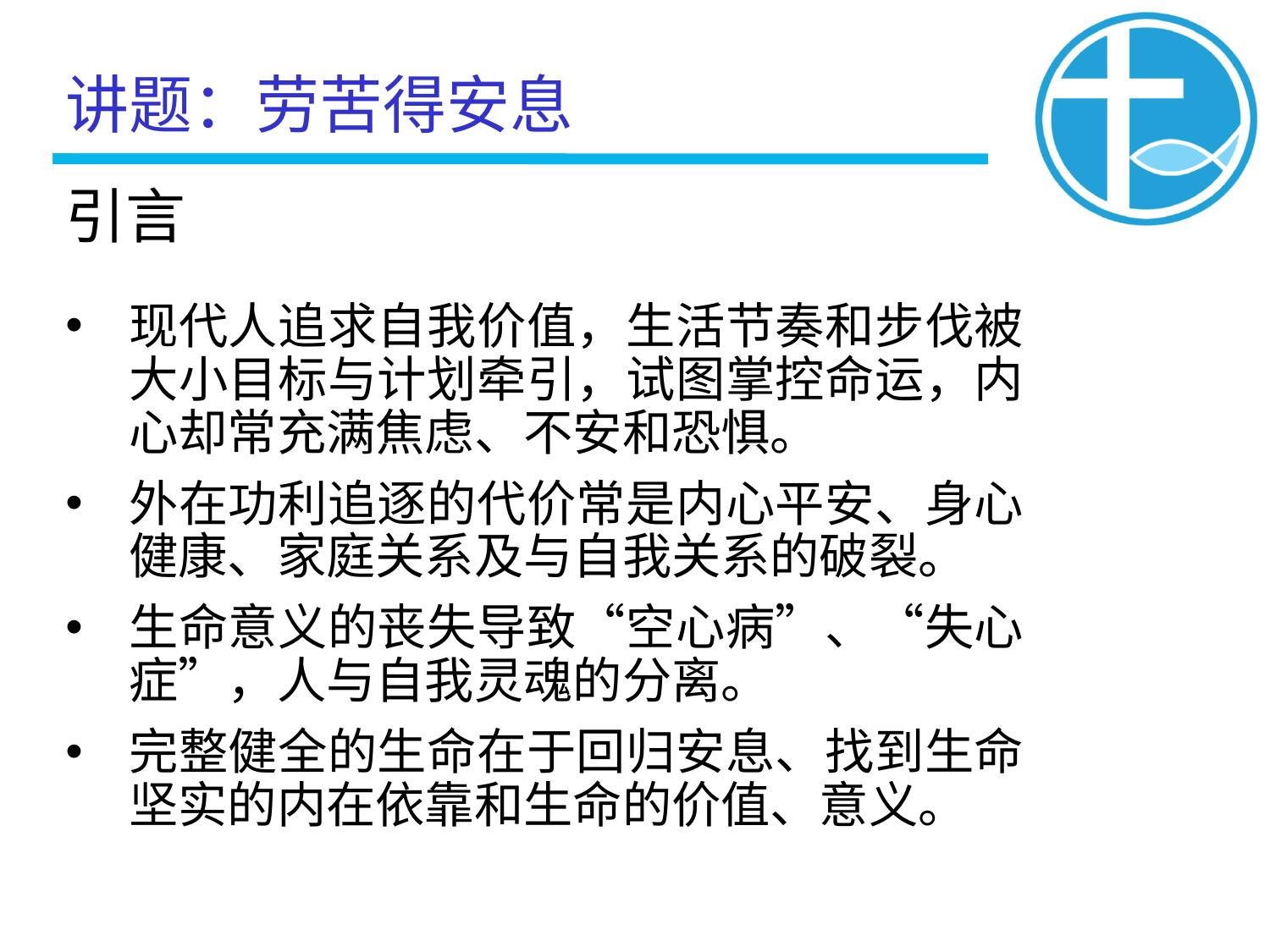

讲题：劳苦得安息
引言

现代人追求自我价值，生活节奏和步伐被大小目标与计划牵引，试图掌控命运，内心却常充满焦虑、不安和恐惧。
外在功利追逐的代价常是内心平安、身心健康、家庭关系及与自我关系的破裂。
生命意义的丧失导致“空心病”、“失心症”，人与自我灵魂的分离。
完整健全的生命在于回归安息、找到生命坚实的内在依靠和生命的价值、意义。